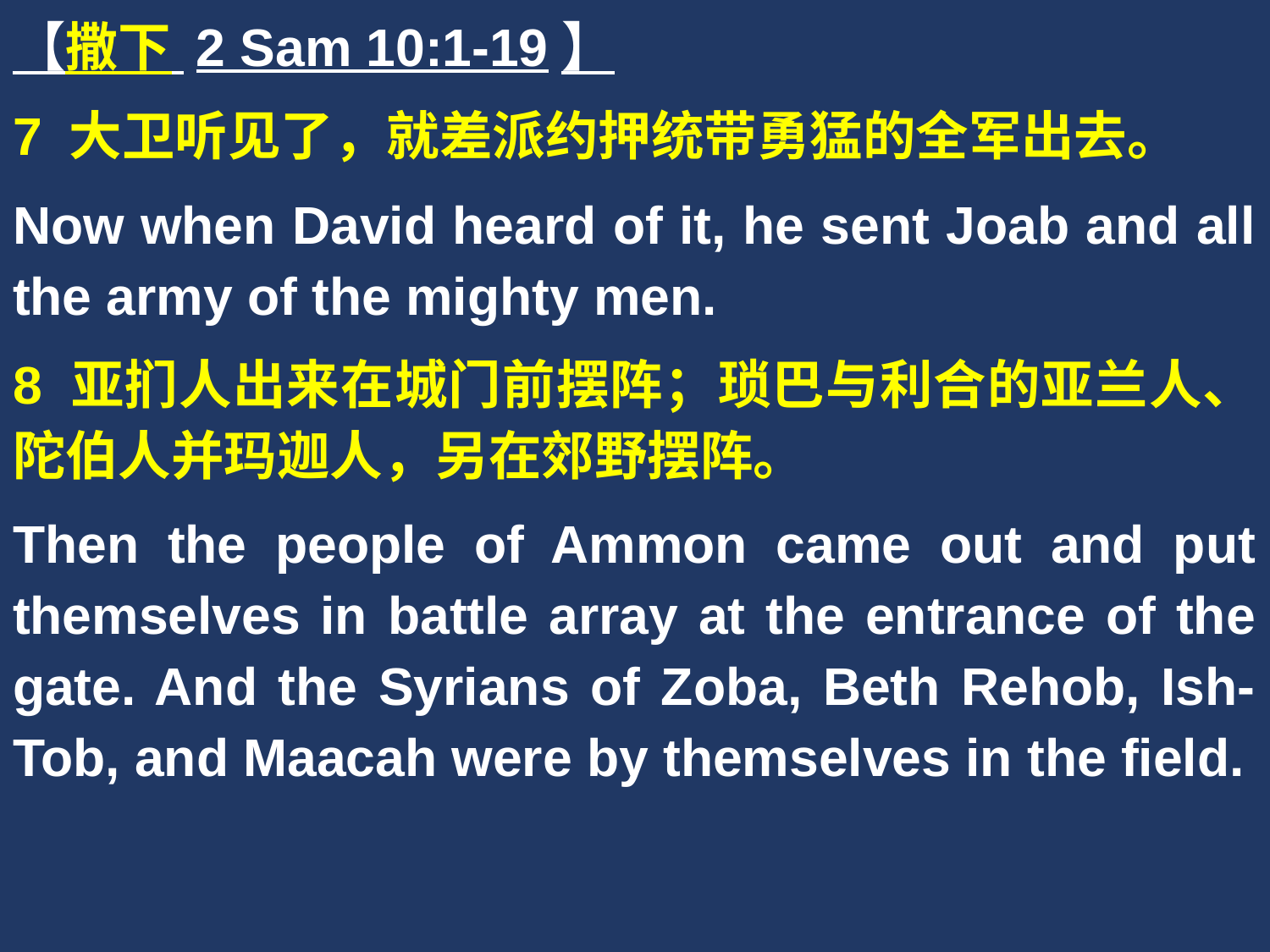

【撒下 2 Sam 10:1-19】
7 大卫听见了，就差派约押统带勇猛的全军出去。
Now when David heard of it, he sent Joab and all the army of the mighty men.
8 亚扪人出来在城门前摆阵；琐巴与利合的亚兰人、陀伯人并玛迦人，另在郊野摆阵。
Then the people of Ammon came out and put themselves in battle array at the entrance of the gate. And the Syrians of Zoba, Beth Rehob, Ish-Tob, and Maacah were by themselves in the field.